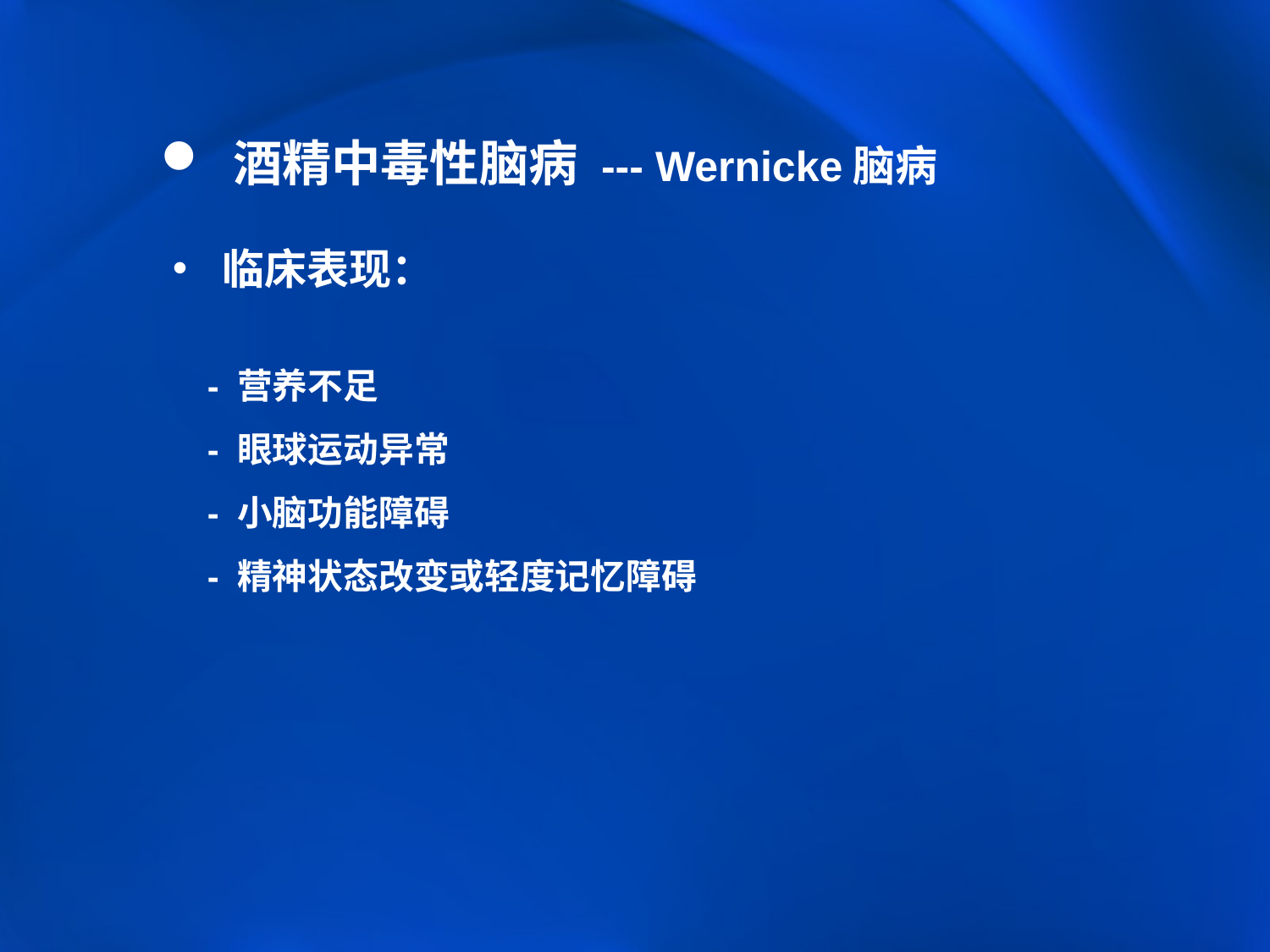

酒精中毒性脑病 --- Wernicke脑病

 临床表现：
 - 营养不足
 - 眼球运动异常
 - 小脑功能障碍
 - 精神状态改变或轻度记忆障碍